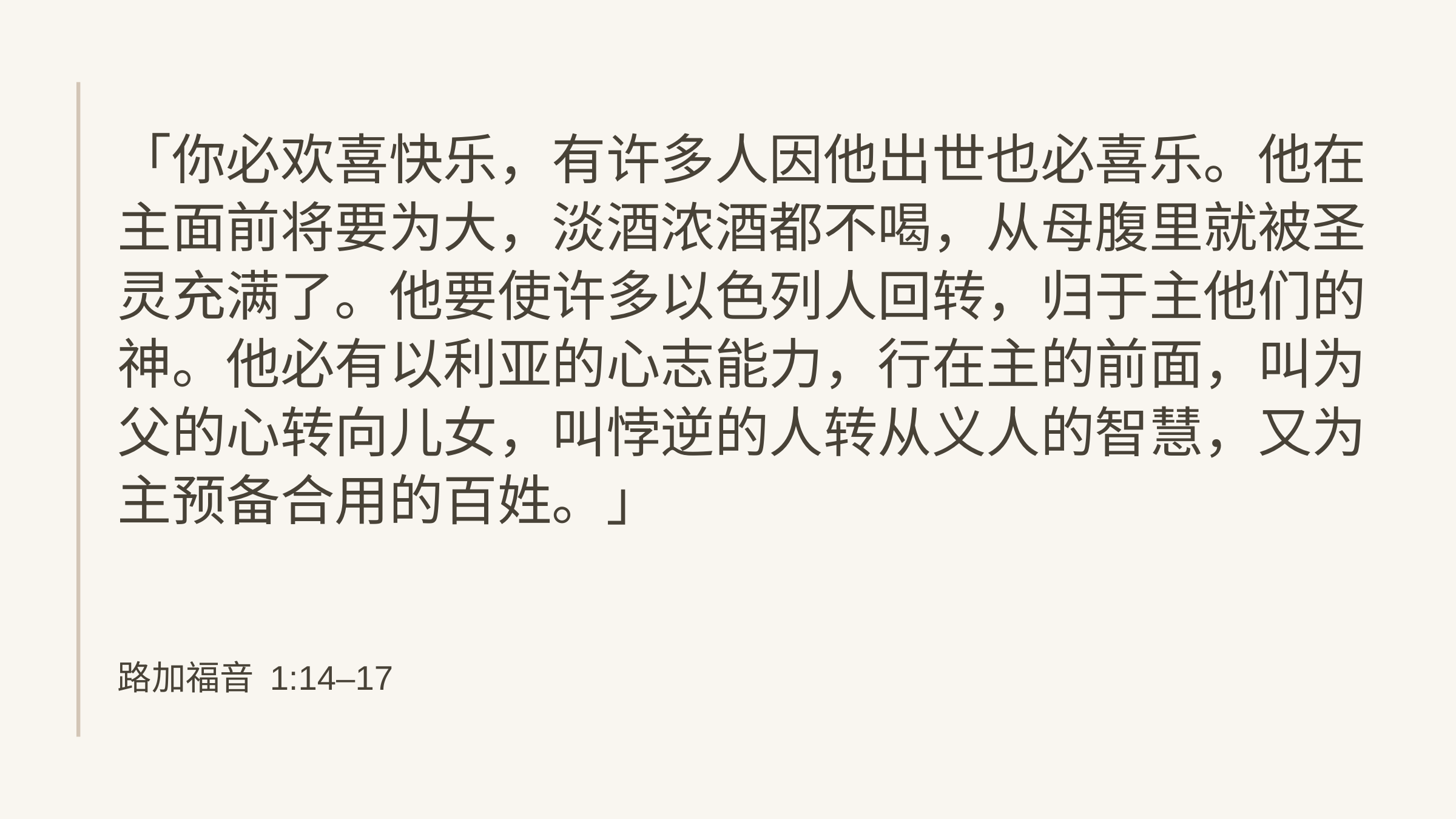

「你必欢喜快乐，有许多人因他出世也必喜乐。他在主面前将要为大，淡酒浓酒都不喝，从母腹里就被圣灵充满了。他要使许多以色列人回转，归于主他们的神。他必有以利亚的心志能力，行在主的前面，叫为父的心转向儿女，叫悖逆的人转从义人的智慧，又为主预备合用的百姓。」

路加福音 1:14–17